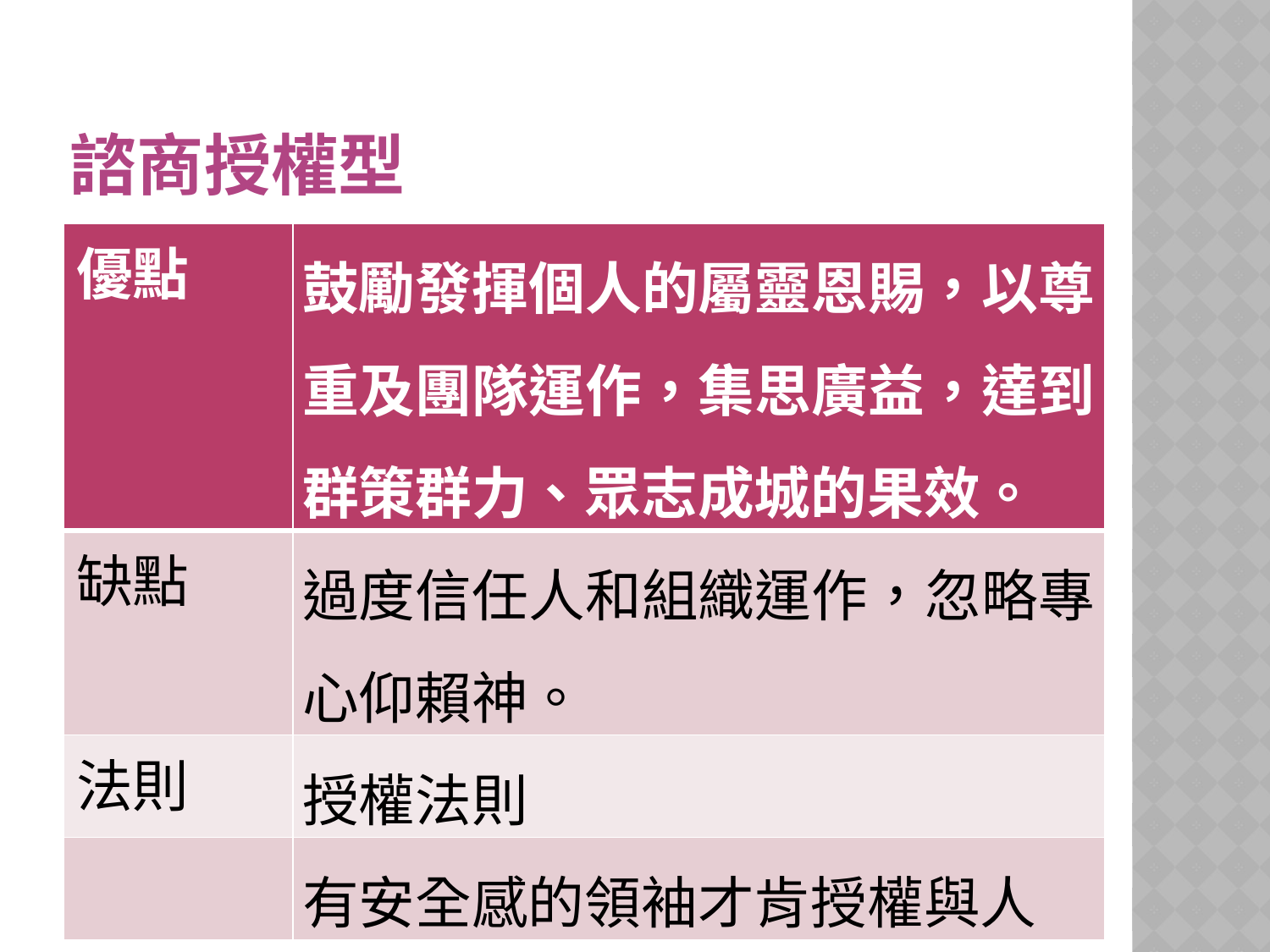

# 諮商授權型
| 優點 | 鼓勵發揮個人的屬靈恩賜，以尊重及團隊運作，集思廣益，達到群策群力、眾志成城的果效。 |
| --- | --- |
| 缺點 | 過度信任人和組織運作，忽略專心仰賴神。 |
| 法則 | 授權法則 |
|  | 有安全感的領袖才肯授權與人 |